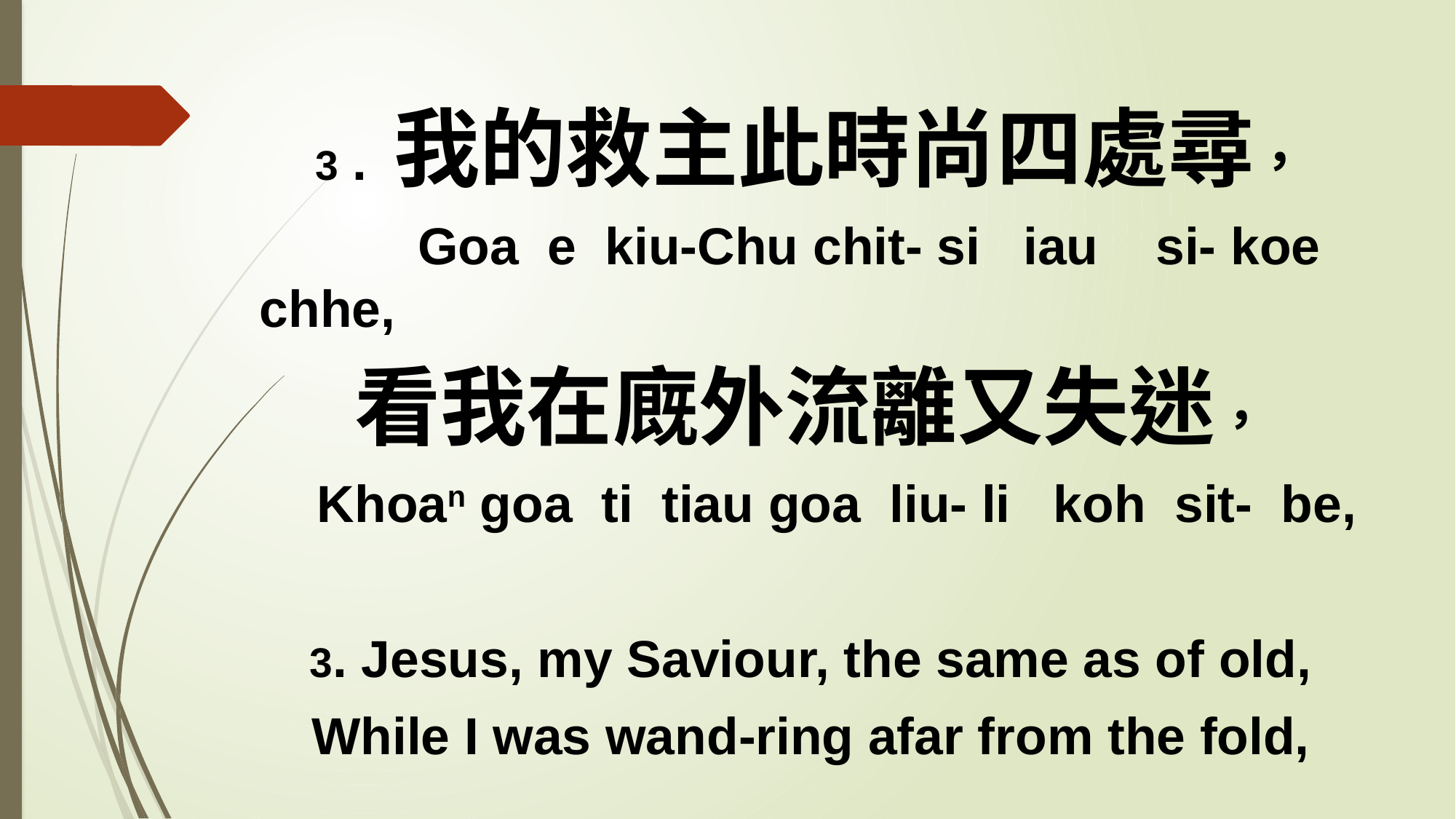

3 . 我的救主此時尚四處尋，
           Goa  e  kiu-Chu chit- si   iau    si- koe chhe,
看我在廐外流離又失迷，
    Khoan goa  ti  tiau goa  liu- li   koh  sit-  be,

3. Jesus, my Saviour, the same as of old,
While I was wand-ring afar from the fold,